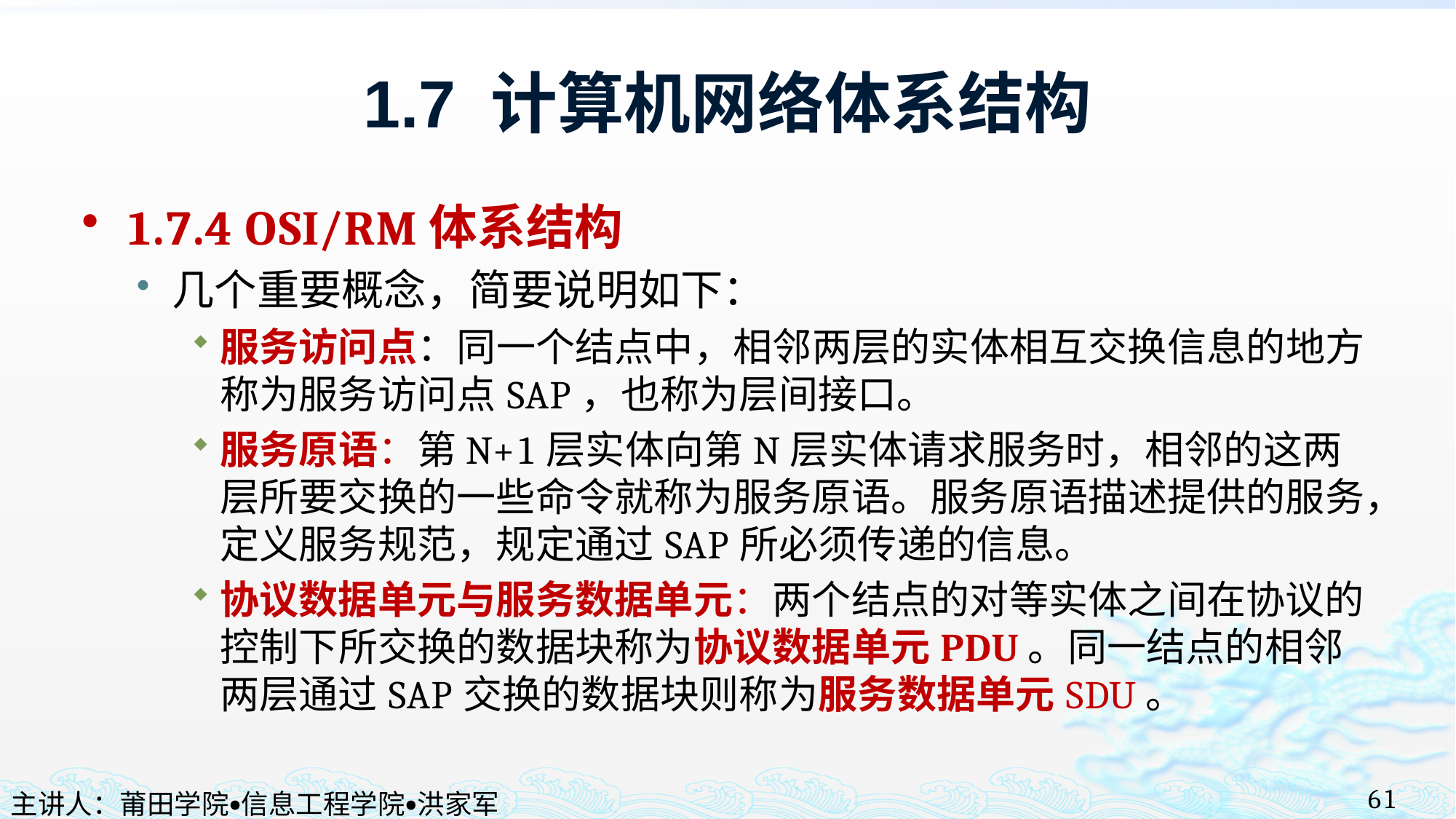

# 1.7 计算机网络体系结构
1.7.4 OSI/RM体系结构
几个重要概念，简要说明如下：
服务访问点：同一个结点中，相邻两层的实体相互交换信息的地方称为服务访问点SAP，也称为层间接口。
服务原语：第N+1层实体向第N层实体请求服务时，相邻的这两层所要交换的一些命令就称为服务原语。服务原语描述提供的服务，定义服务规范，规定通过SAP所必须传递的信息。
协议数据单元与服务数据单元：两个结点的对等实体之间在协议的控制下所交换的数据块称为协议数据单元PDU。同一结点的相邻两层通过SAP交换的数据块则称为服务数据单元SDU。
61
主讲人：莆田学院•信息工程学院•洪家军